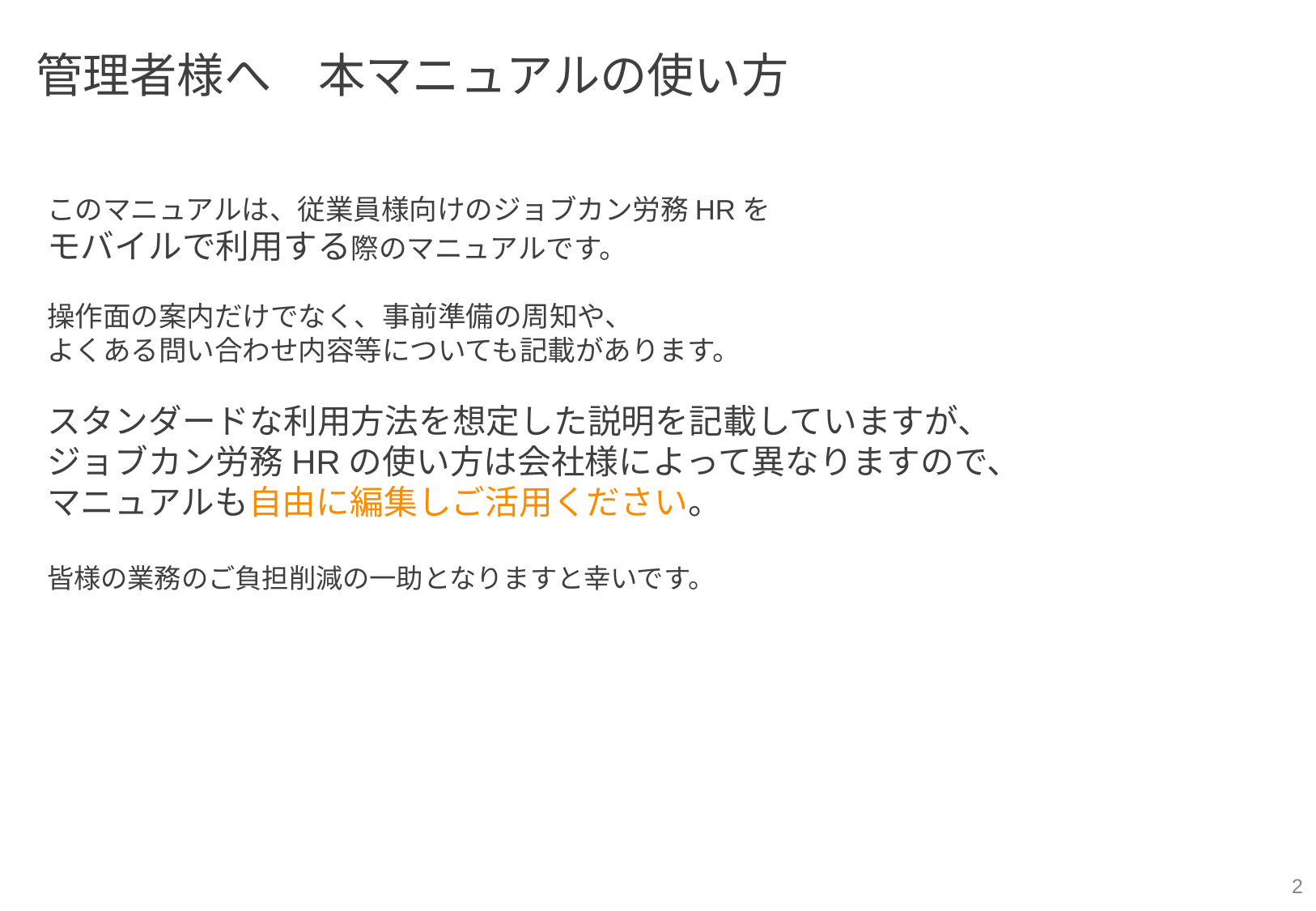

管理者様へ　本マニュアルの使い方
このマニュアルは、従業員様向けのジョブカン労務HRを
モバイルで利用する際のマニュアルです。

操作面の案内だけでなく、事前準備の周知や、
よくある問い合わせ内容等についても記載があります。

スタンダードな利用方法を想定した説明を記載していますが、
ジョブカン労務HRの使い方は会社様によって異なりますので、
マニュアルも自由に編集しご活用ください。

皆様の業務のご負担削減の一助となりますと幸いです。

2